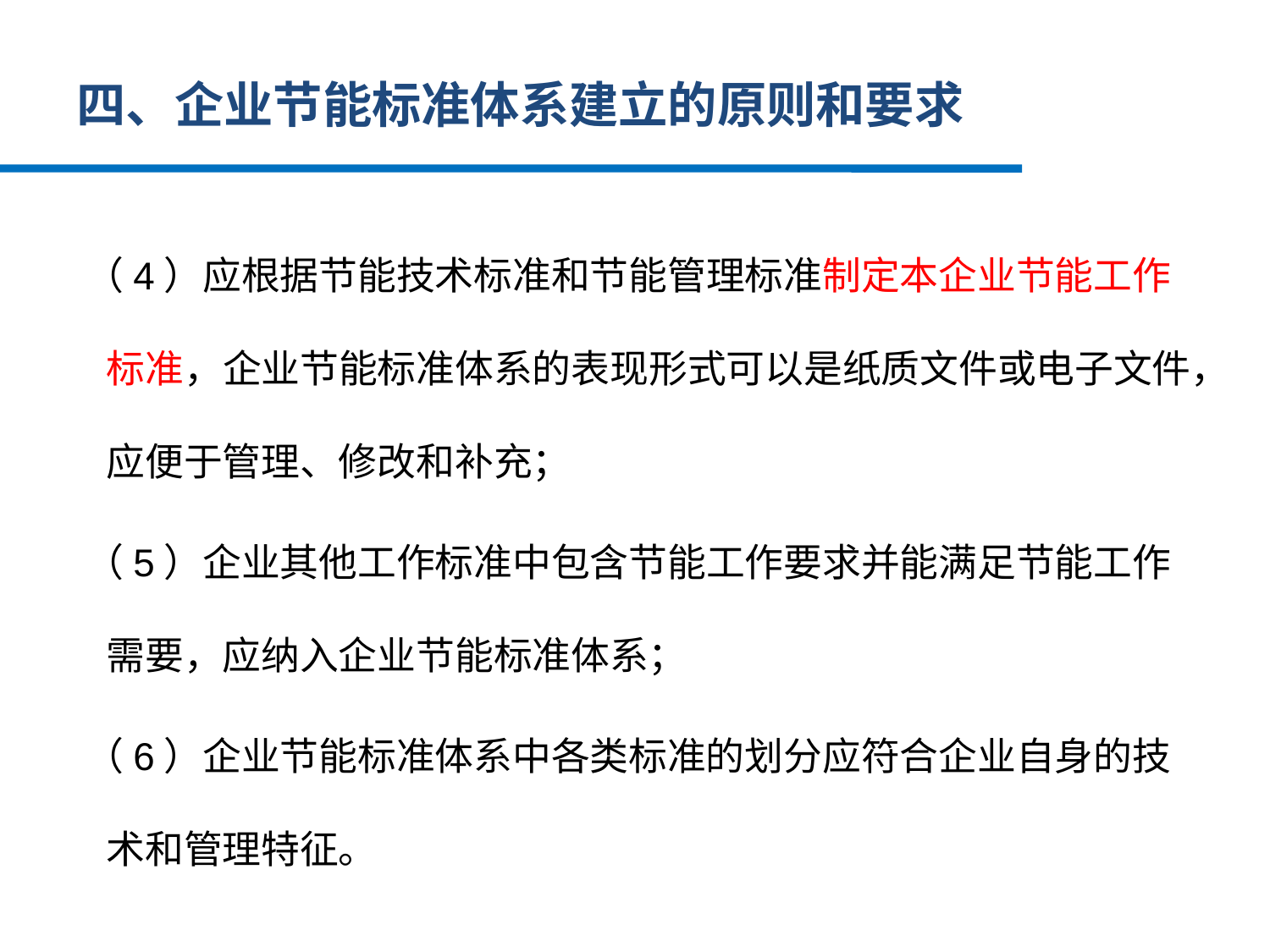

# 四、企业节能标准体系建立的原则和要求
     （4）应根据节能技术标准和节能管理标准制定本企业节能工作标准，企业节能标准体系的表现形式可以是纸质文件或电子文件，应便于管理、修改和补充；
     （5）企业其他工作标准中包含节能工作要求并能满足节能工作需要，应纳入企业节能标准体系；
     （6）企业节能标准体系中各类标准的划分应符合企业自身的技术和管理特征。